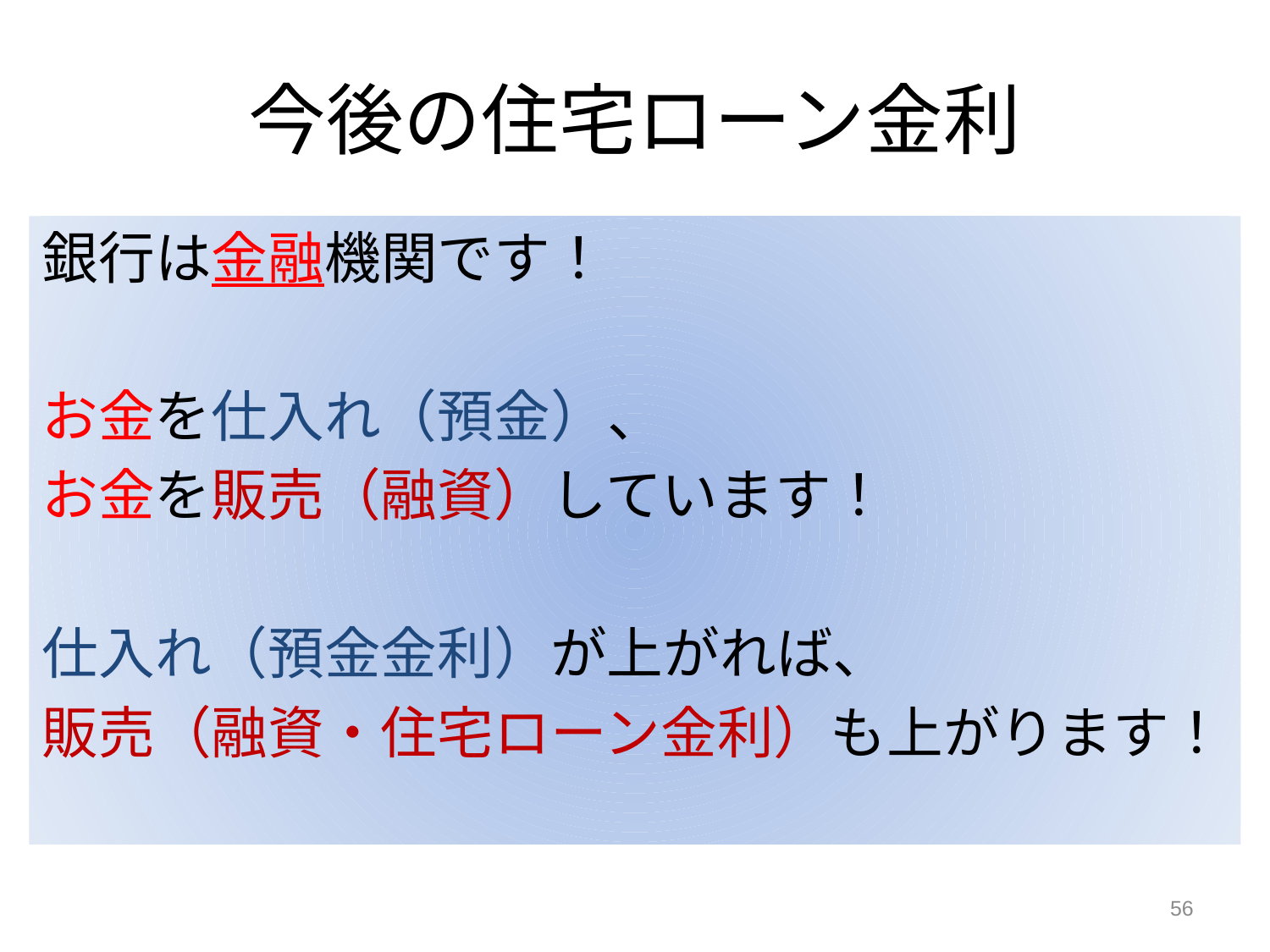

# 今後の住宅ローン金利
銀行は金融機関です！

お金を仕入れ（預金）、
お金を販売（融資）しています！

仕入れ（預金金利）が上がれば、
販売（融資・住宅ローン金利）も上がります！
56